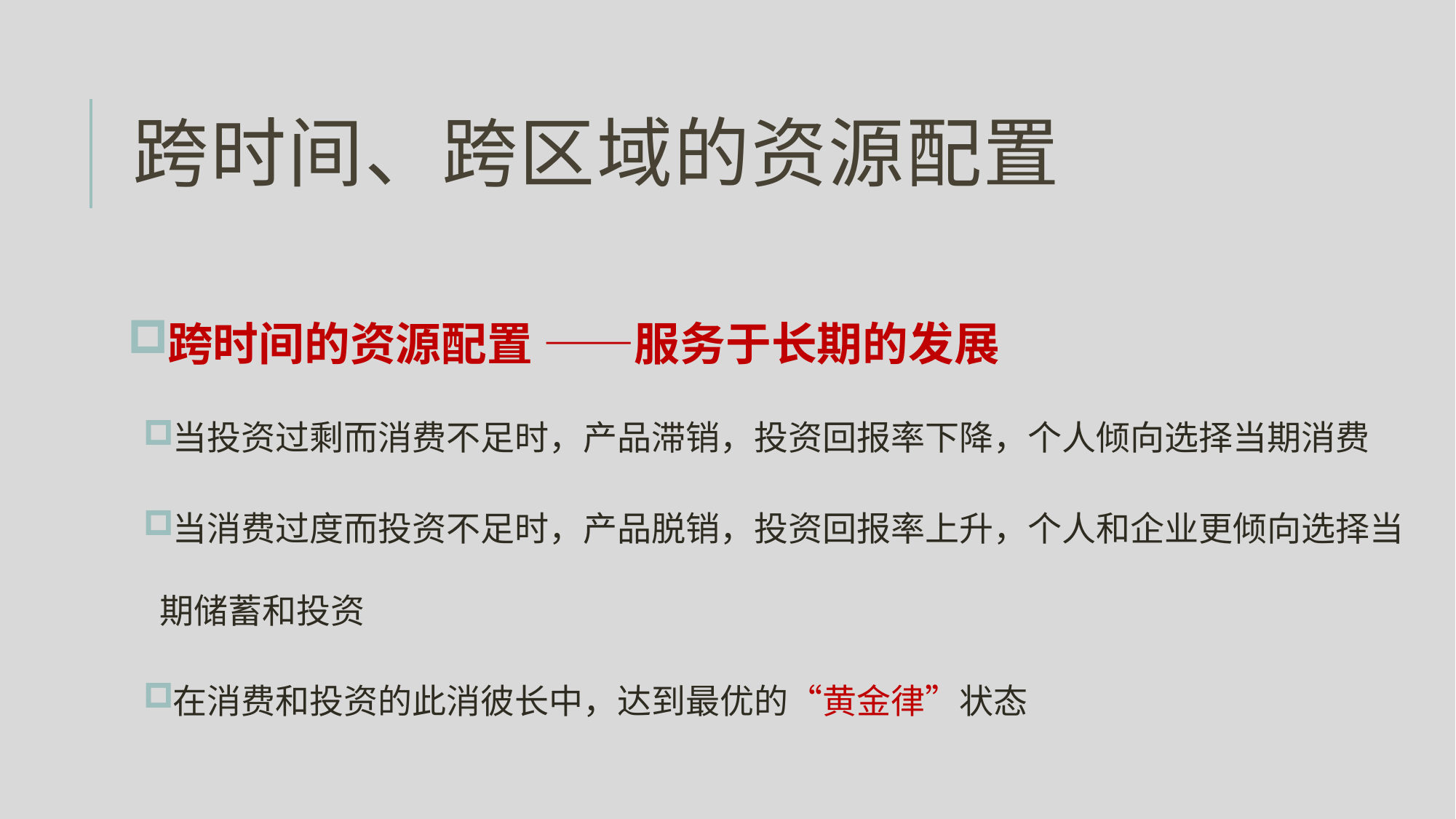

# 跨时间、跨区域的资源配置
跨时间的资源配置 ——服务于长期的发展
当投资过剩而消费不足时，产品滞销，投资回报率下降，个人倾向选择当期消费
当消费过度而投资不足时，产品脱销，投资回报率上升，个人和企业更倾向选择当期储蓄和投资
在消费和投资的此消彼长中，达到最优的“黄金律”状态